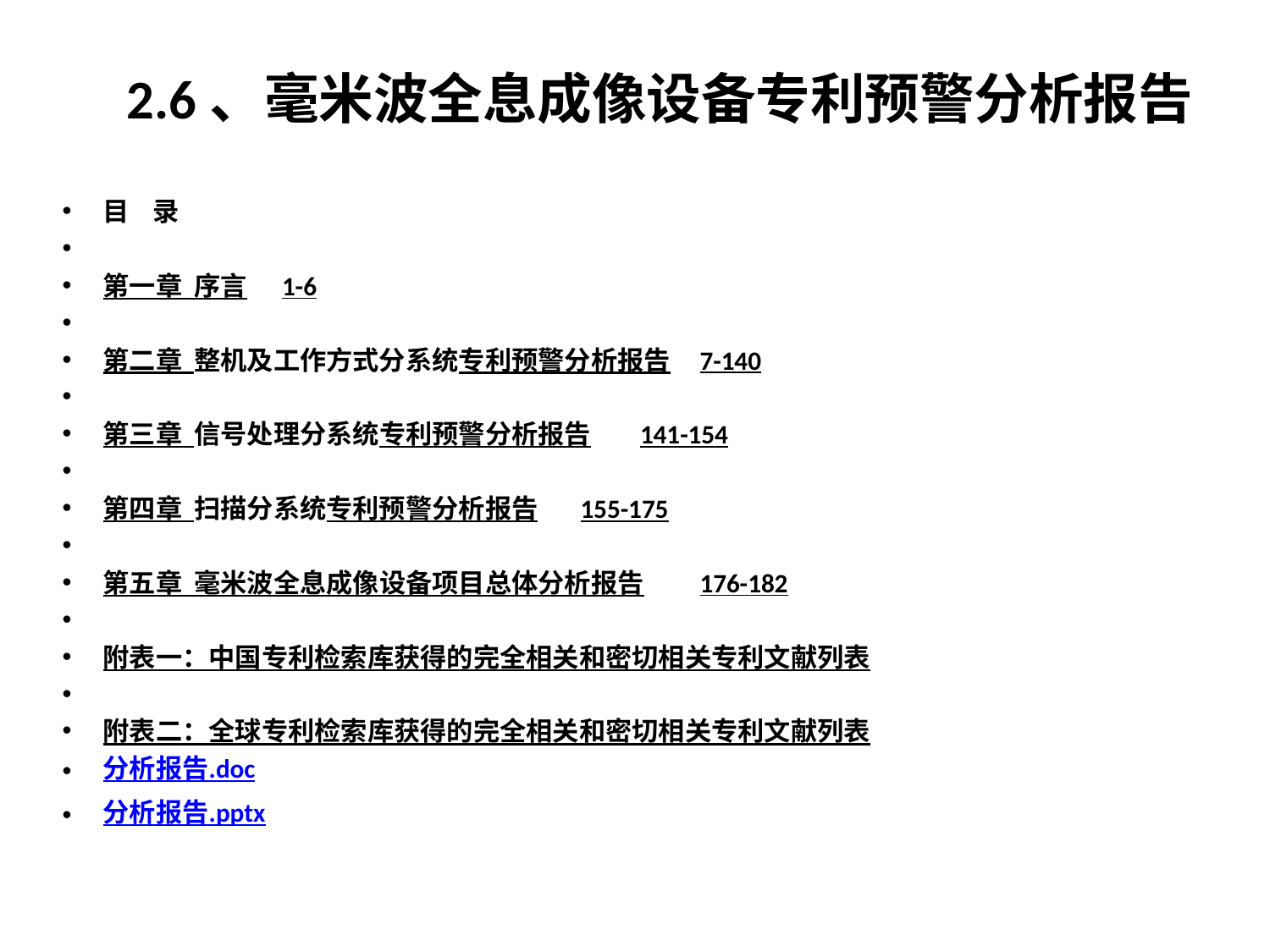

# 2.6、毫米波全息成像设备专利预警分析报告
目    录

第一章  序言	1-6

第二章  整机及工作方式分系统专利预警分析报告	7-140

第三章  信号处理分系统专利预警分析报告	141-154

第四章  扫描分系统专利预警分析报告	155-175

第五章  毫米波全息成像设备项目总体分析报告	176-182

附表一：中国专利检索库获得的完全相关和密切相关专利文献列表

附表二：全球专利检索库获得的完全相关和密切相关专利文献列表
分析报告.doc
分析报告.pptx